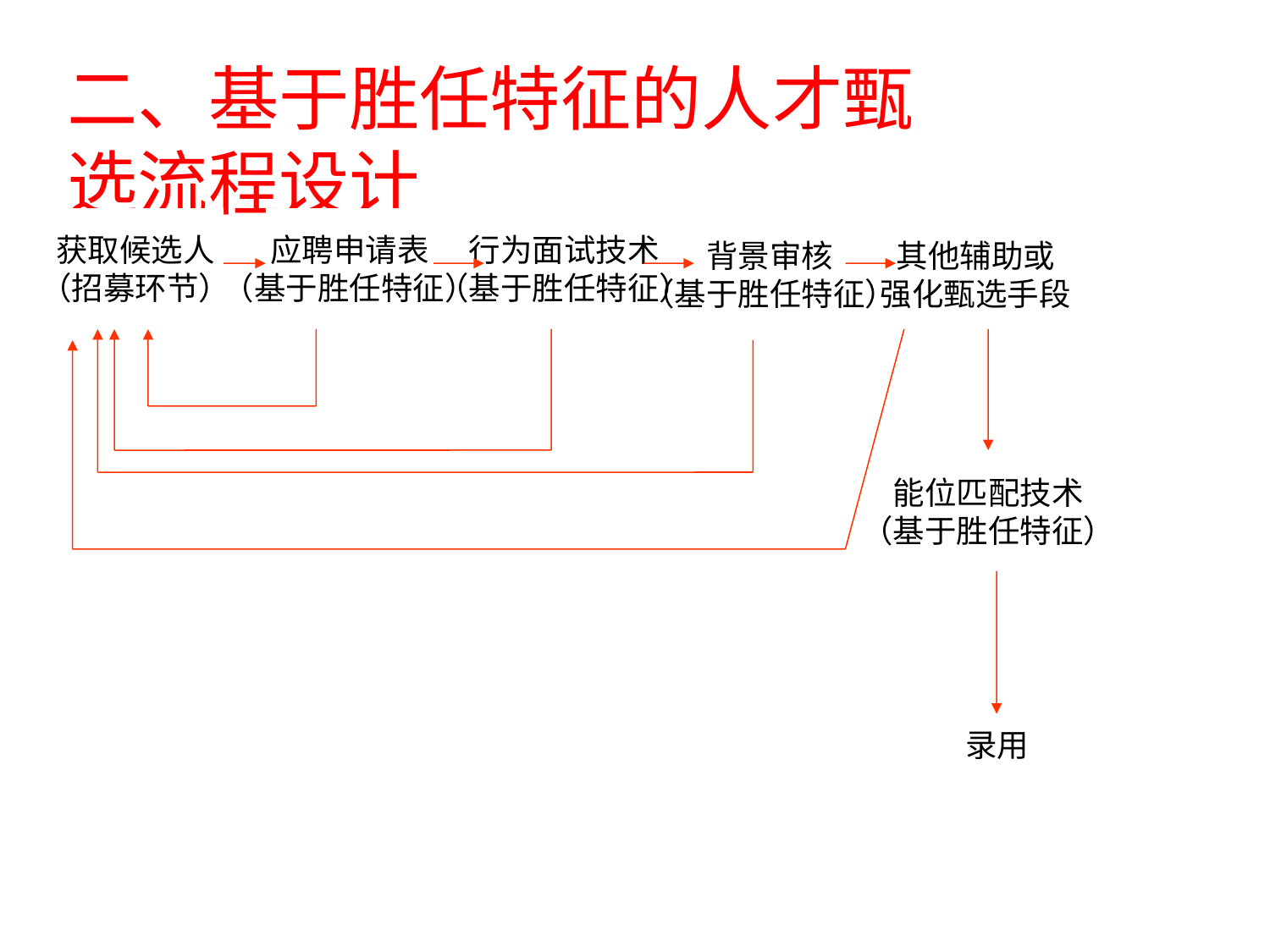

# 二、基于胜任特征的人才甄选流程设计
获取候选人
（招募环节）
应聘申请表
（基于胜任特征）
行为面试技术
（基于胜任特征）
背景审核
（基于胜任特征）
其他辅助或
强化甄选手段

能位匹配技术
（基于胜任特征）

录用